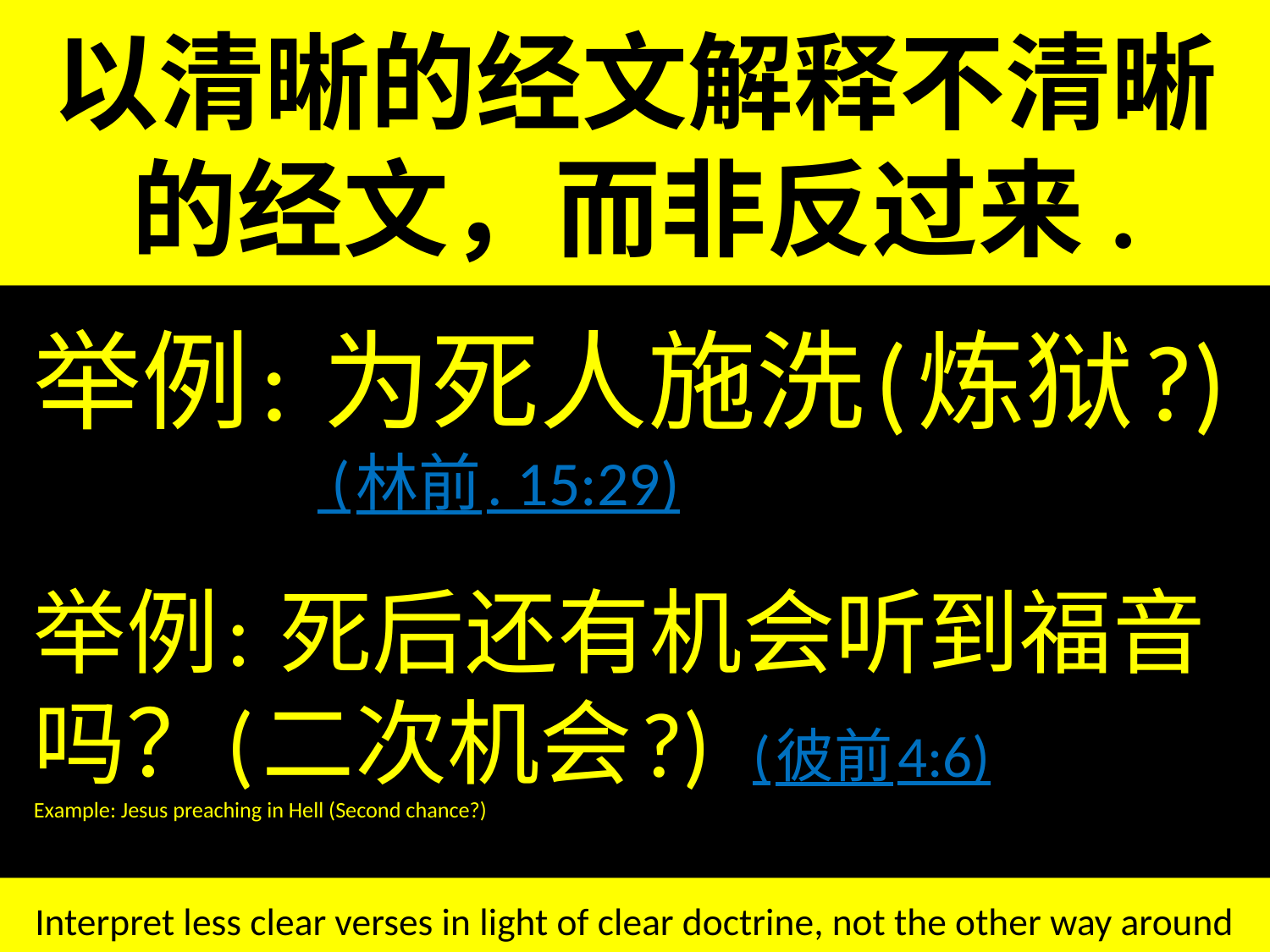

以清晰的经文解释不清晰的经文，而非反过来.
举例: 为死人施洗(炼狱?)
                     (林前. 15:29)

举例: 死后还有机会听到福音吗？(二次机会?)  (彼前4:6)
Example: Jesus preaching in Hell (Second chance?)

Interpret less clear verses in light of clear doctrine, not the other way around